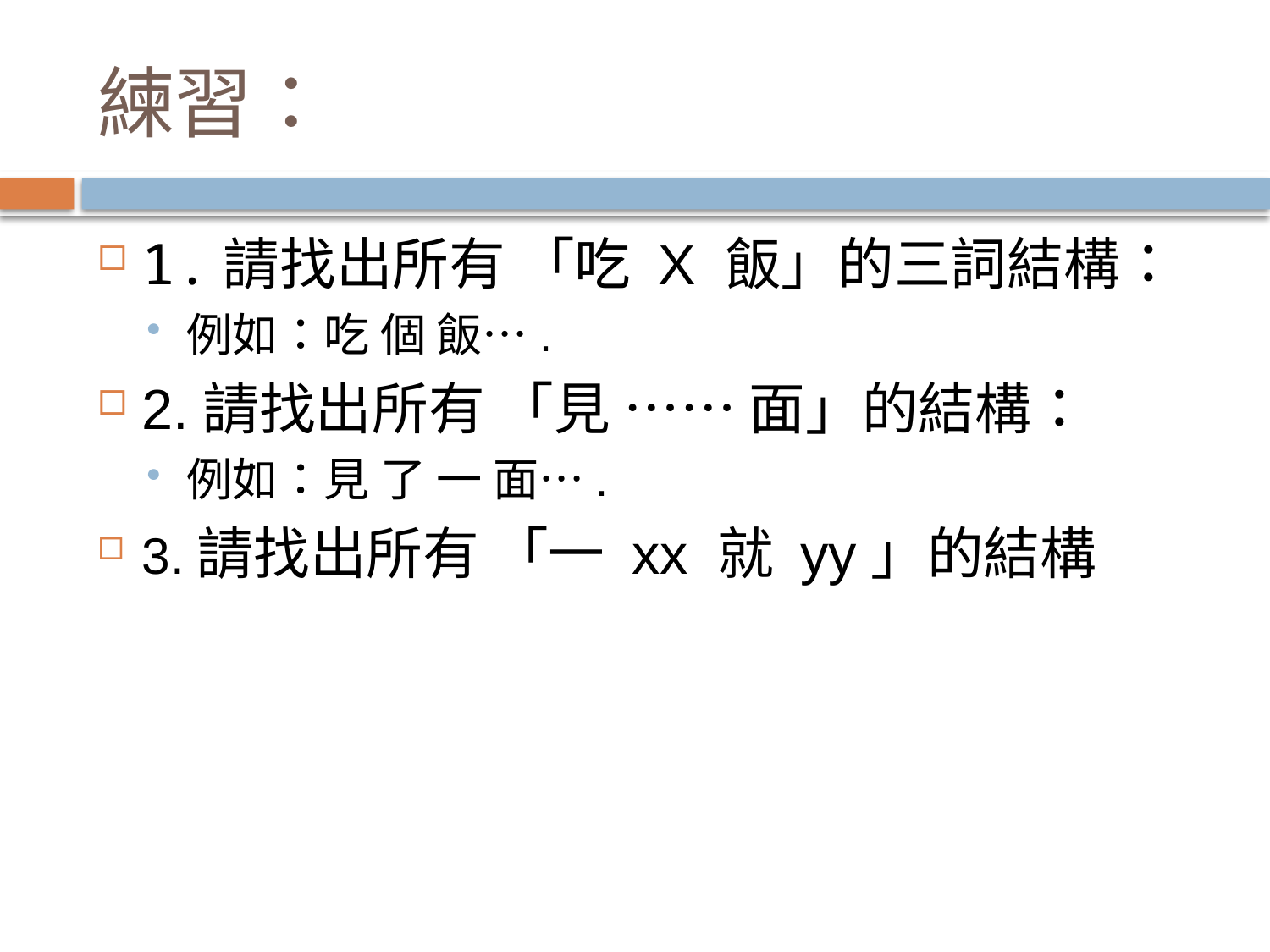

# 練習：
1.請找出所有 「吃 X 飯」的三詞結構：
例如：吃 個 飯….
2.請找出所有 「見 …… 面」的結構：
例如：見 了 一 面….
3.請找出所有 「一 xx 就 yy」的結構